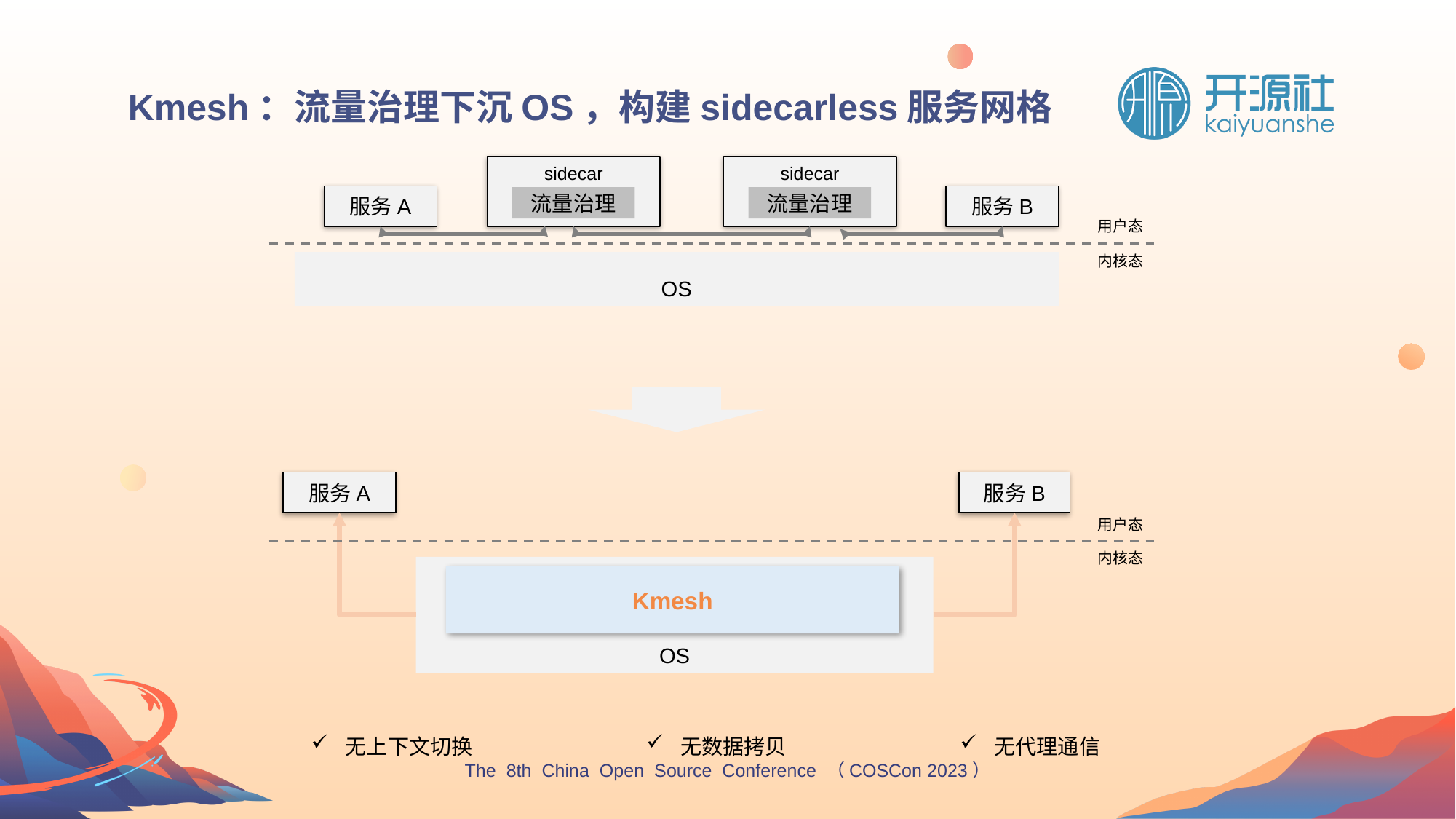

Kmesh：流量治理下沉OS，构建sidecarless服务网格
sidecar
sidecar
服务A
服务B
流量治理
流量治理
用户态
内核态
OS

服务A
服务B
用户态
内核态
OS
Kmesh

无上下文切换
无数据拷贝
无代理通信